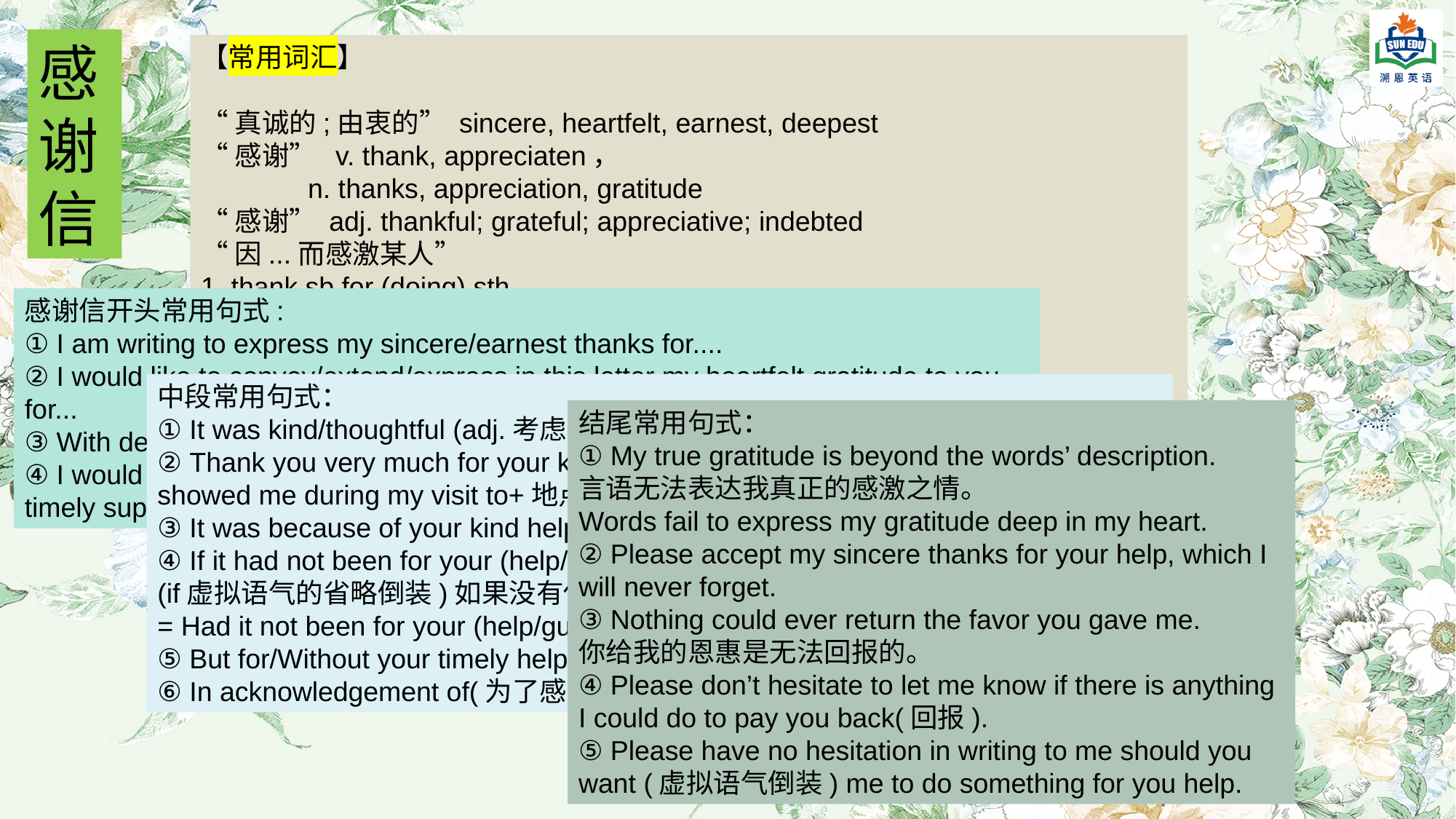

感谢信
【常用词汇】

“真诚的;由衷的” sincere, heartfelt, earnest, deepest
“感谢”  v. thank, appreciaten，
              n. thanks, appreciation, gratitude
“感谢” adj. thankful; grateful; appreciative; indebted
“因...而感激某人”
1. thank sb for (doing) sth
2.appreciate one’s doing sth
3.be thankful/grateful to sb for (doing) sth
4.express my thanks/gratitude to sb for (doing) sth
5.owe sb a lot for (doing) sth
6.be indebted to sb for(doing) sth
感谢信开头常用句式:
① I am writing to express my sincere/earnest thanks for....
② I would like to convey/extend/express in this letter my heartfelt gratitude to you for...
③ With deepest gratitude, I am writing this letter to you for ....
④ I would like to take this opportunity to express my great appreciation for your timely support.
中段常用句式：
① It was kind/thoughtful (adj.考虑周到的) of you to do sth
② Thank you very much for your kind hospitality (n.好客;款待) and the honor you showed me during my visit to+地点
③ It was because of your kind help/care/encouragement that I.......(强调句型)
④ If it had not been for your (help/guidance/assistance), I wouldn’t have done sth (if虚拟语气的省略倒装)如果没有你的（帮助/指导/帮助），我就不会....
= Had it not been for your (help/guidance/assistance), I wouldn’t have done sth
⑤ But for/Without your timely help, I wouldn’t have done sth(虚拟语气)
⑥ In acknowledgement of(为了感谢) your valuable help, I....
结尾常用句式：
① My true gratitude is beyond the words’ description.
言语无法表达我真正的感激之情。
Words fail to express my gratitude deep in my heart.
② Please accept my sincere thanks for your help, which I will never forget.
③ Nothing could ever return the favor you gave me.
你给我的恩惠是无法回报的。
④ Please don’t hesitate to let me know if there is anything I could do to pay you back(回报).
⑤ Please have no hesitation in writing to me should you want (虚拟语气倒装) me to do something for you help.